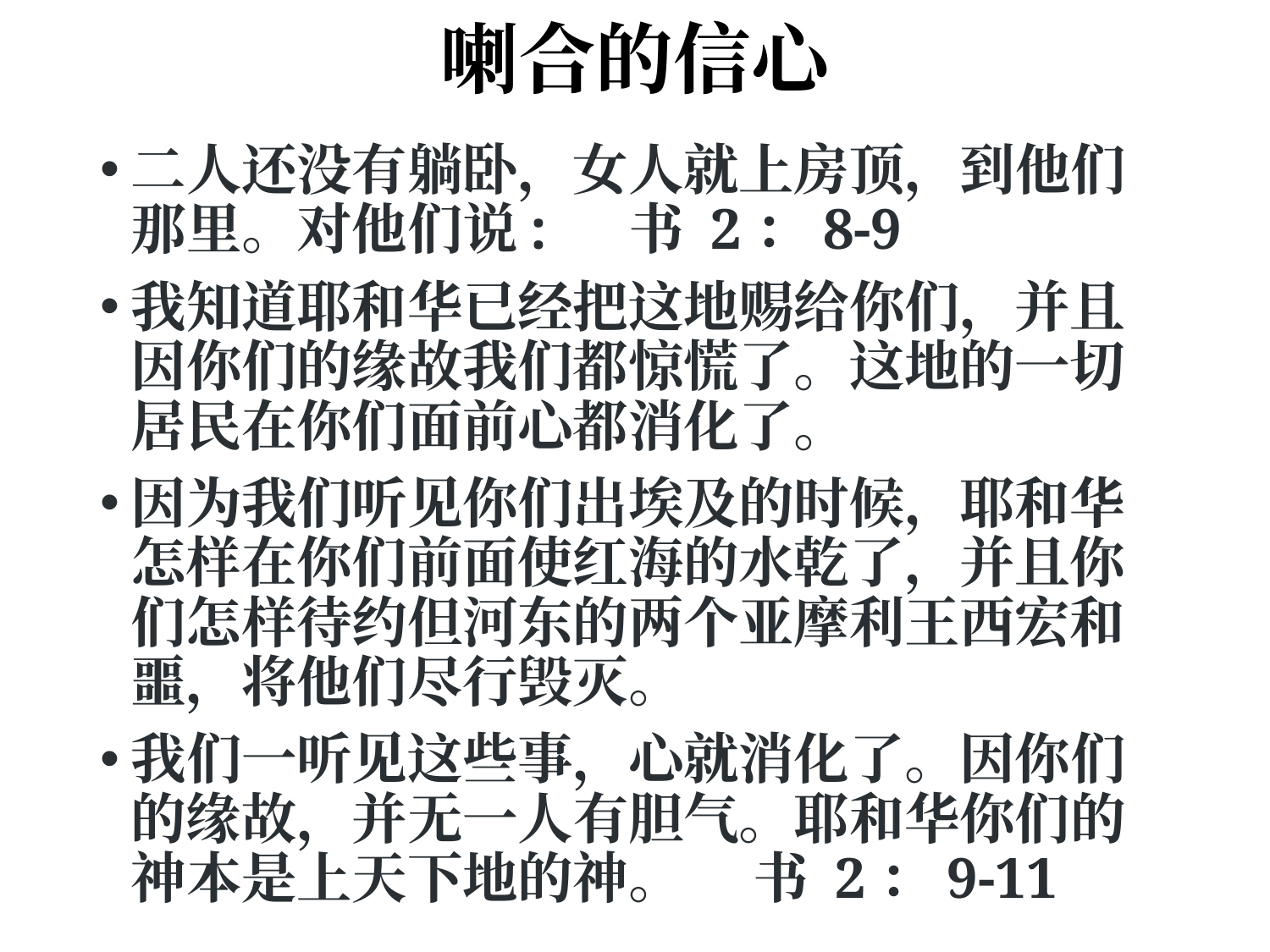

# 喇合的信心
二人还没有躺卧，女人就上房顶，到他们那里。对他们说:		书 2：8-9
我知道耶和华已经把这地赐给你们，并且因你们的缘故我们都惊慌了。这地的一切居民在你们面前心都消化了。
因为我们听见你们出埃及的时候，耶和华怎样在你们前面使红海的水乾了，并且你们怎样待约但河东的两个亚摩利王西宏和噩，将他们尽行毁灭。
我们一听见这些事，心就消化了。因你们的缘故，并无一人有胆气。耶和华你们的神本是上天下地的神。	书 2：9-11